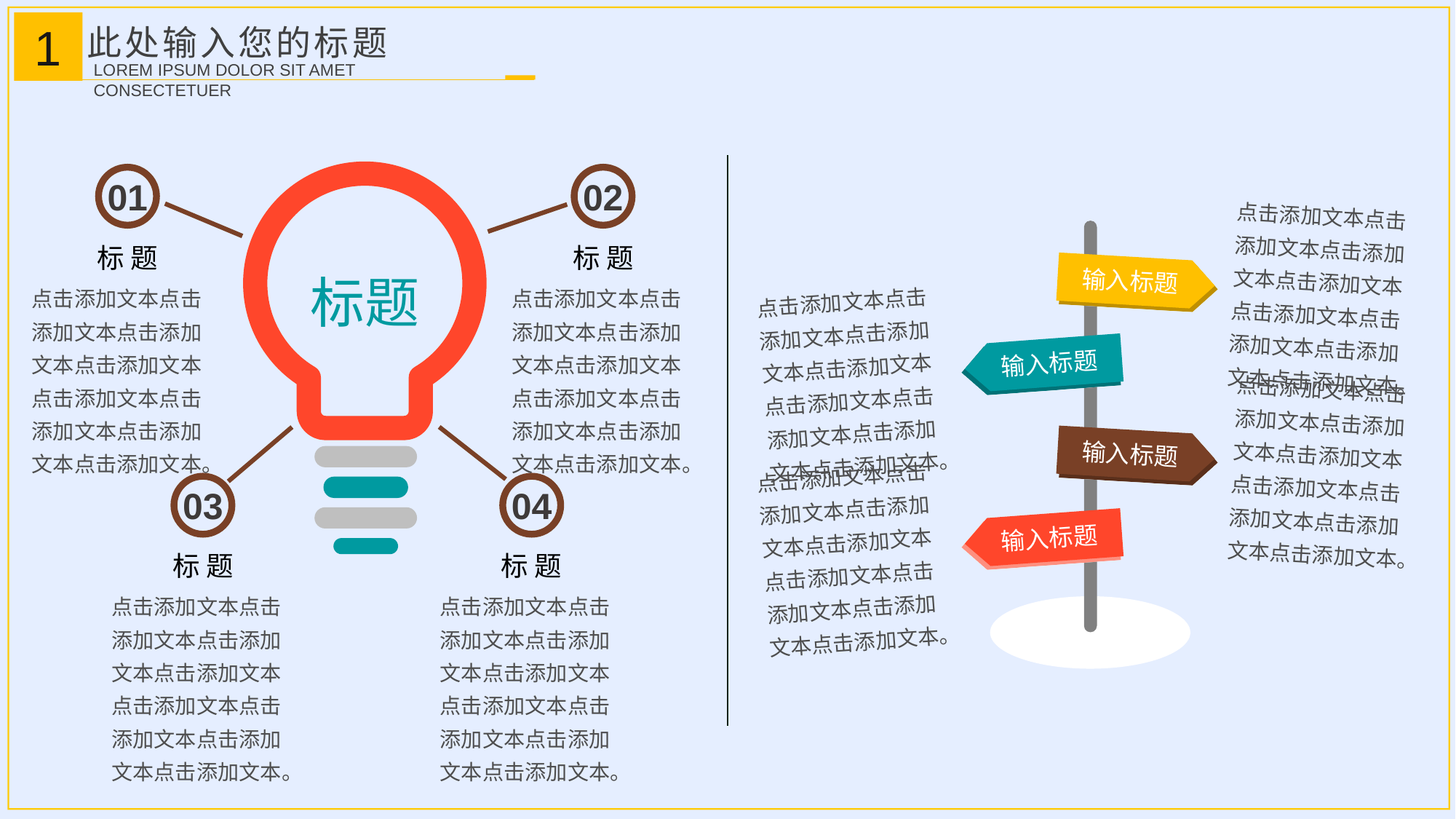

此处输入您的标题
1
LOREM IPSUM DOLOR SIT AMET CONSECTETUER

01
02
标题

标 题
标 题
点击添加文本点击添加文本点击添加文本点击添加文本点击添加文本点击添加文本点击添加文本点击添加文本。
输入标题
点击添加文本点击添加文本点击添加文本点击添加文本点击添加文本点击添加文本点击添加文本点击添加文本。
点击添加文本点击添加文本点击添加文本点击添加文本点击添加文本点击添加文本点击添加文本点击添加文本。
点击添加文本点击添加文本点击添加文本点击添加文本点击添加文本点击添加文本点击添加文本点击添加文本。
输入标题
点击添加文本点击添加文本点击添加文本点击添加文本点击添加文本点击添加文本点击添加文本点击添加文本。
输入标题

03
04

点击添加文本点击添加文本点击添加文本点击添加文本点击添加文本点击添加文本点击添加文本点击添加文本。

输入标题

标 题
标 题
点击添加文本点击添加文本点击添加文本点击添加文本点击添加文本点击添加文本点击添加文本点击添加文本。
点击添加文本点击添加文本点击添加文本点击添加文本点击添加文本点击添加文本点击添加文本点击添加文本。